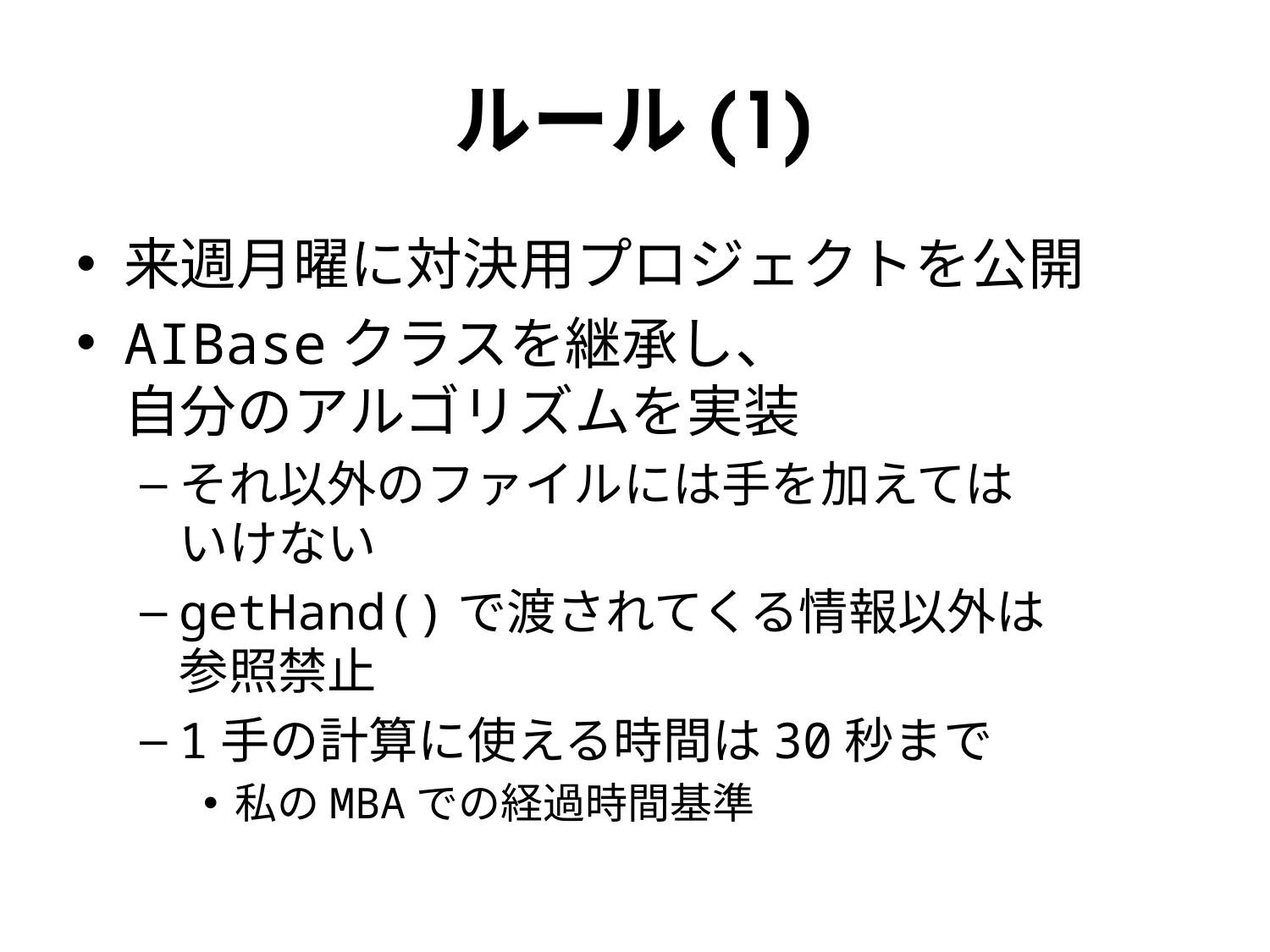

# ルール(1)
来週月曜に対決用プロジェクトを公開
AIBaseクラスを継承し、
自分のアルゴリズムを実装
それ以外のファイルには手を加えては
いけない
getHand()で渡されてくる情報以外は
参照禁止
1手の計算に使える時間は30秒まで
私のMBAでの経過時間基準